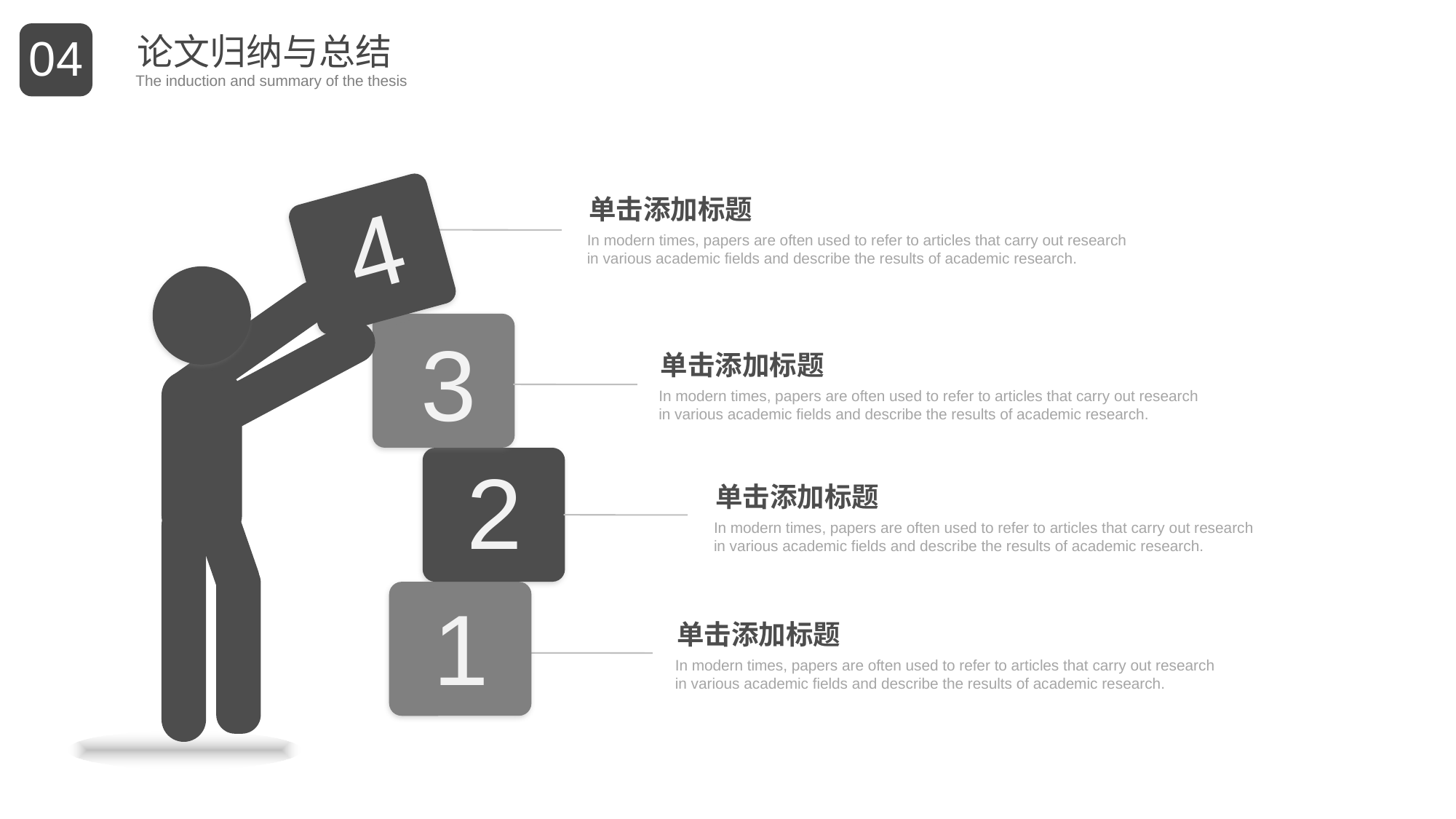

04

论文归纳与总结
The induction and summary of the thesis
4
单击添加标题
In modern times, papers are often used to refer to articles that carry out research in various academic fields and describe the results of academic research.

3
单击添加标题
In modern times, papers are often used to refer to articles that carry out research in various academic fields and describe the results of academic research.
2

单击添加标题
In modern times, papers are often used to refer to articles that carry out research in various academic fields and describe the results of academic research.
1

单击添加标题
In modern times, papers are often used to refer to articles that carry out research in various academic fields and describe the results of academic research.